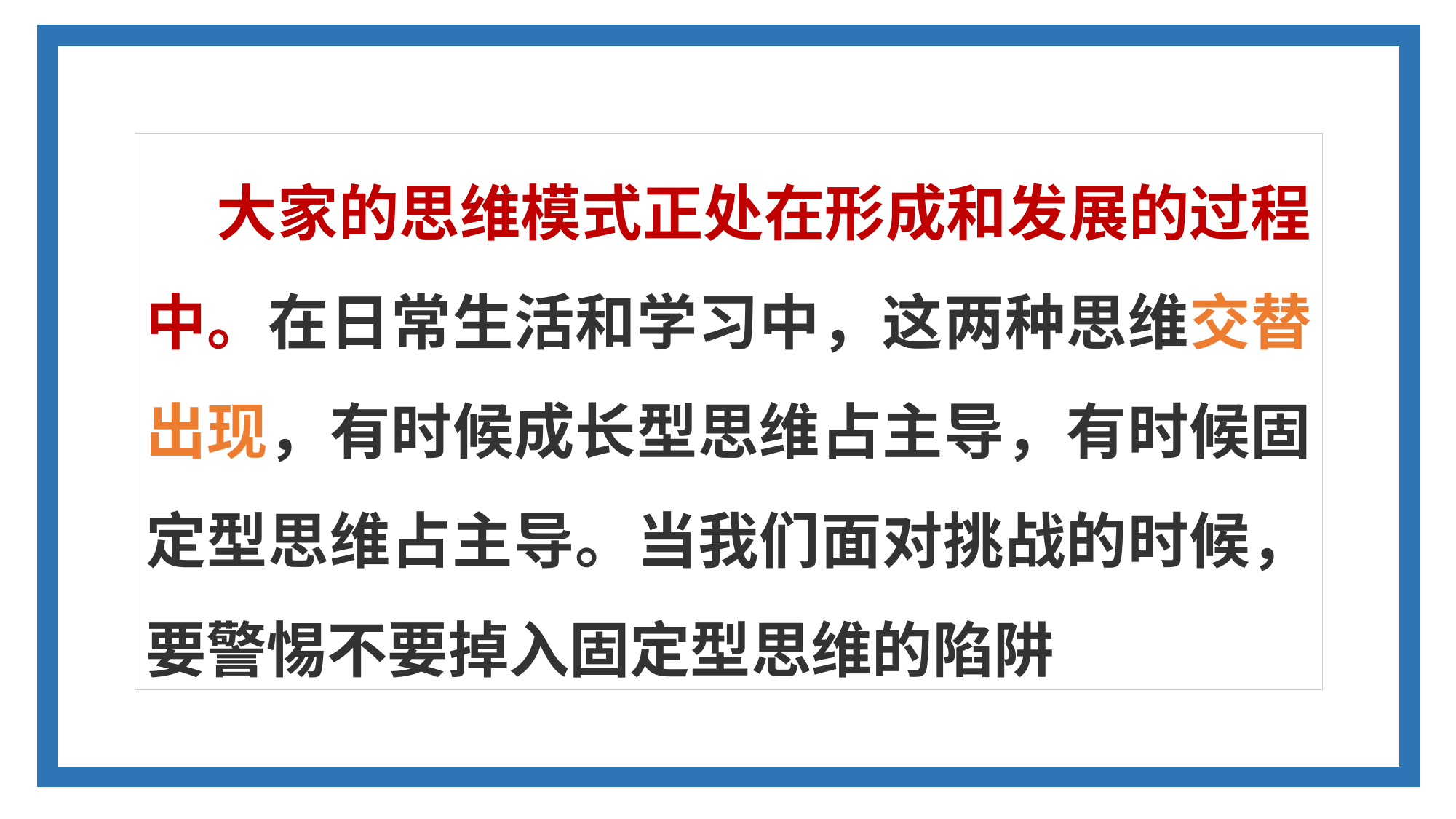

大家的思维模式正处在形成和发展的过程中。在日常生活和学习中，这两种思维交替出现，有时候成长型思维占主导，有时候固定型思维占主导。当我们面对挑战的时候，要警惕不要掉入固定型思维的陷阱